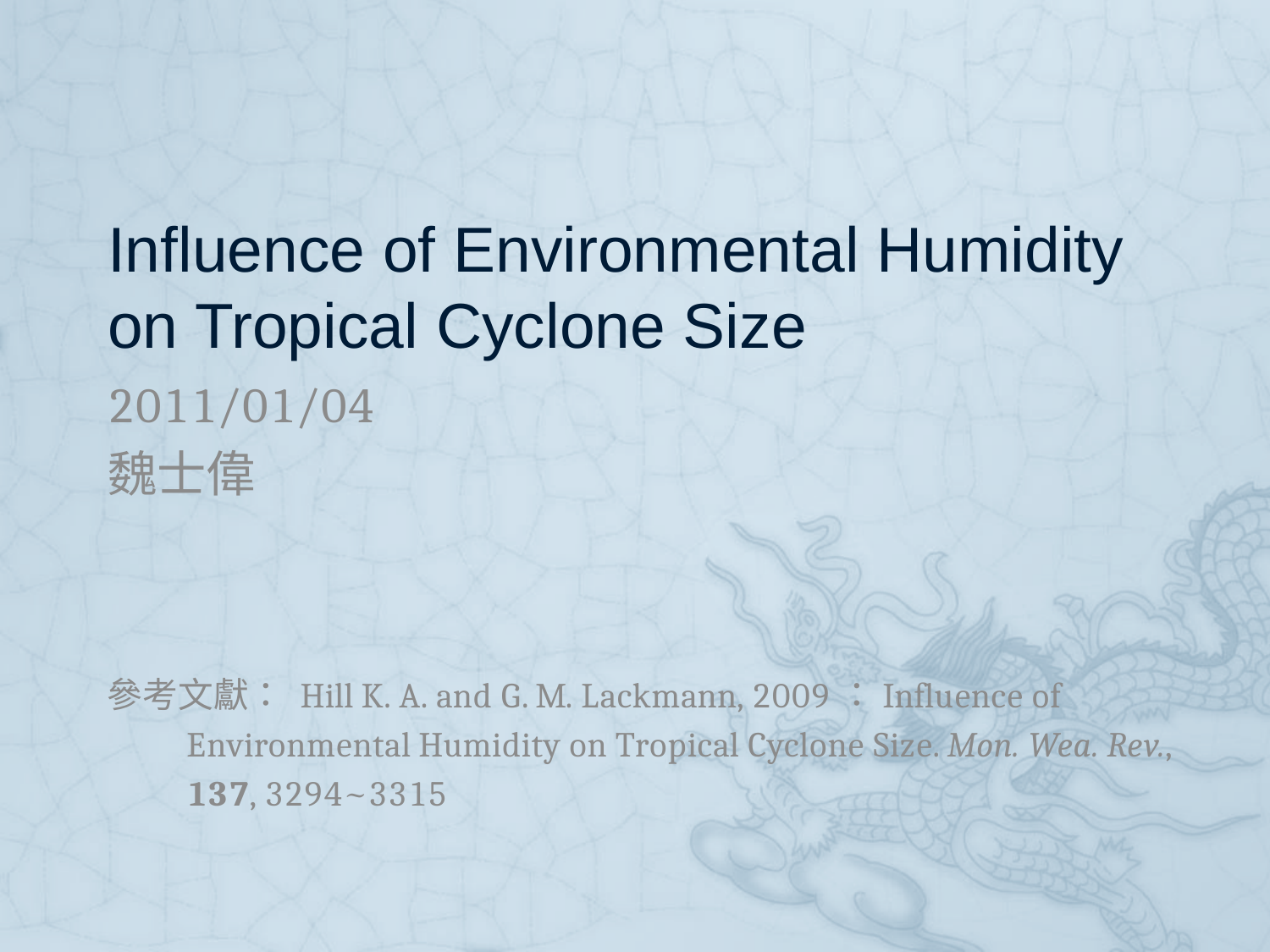

# Influence of Environmental Humidity on Tropical Cyclone Size
2011/01/04
魏士偉

參考文獻： Hill K. A. and G. M. Lackmann, 2009：Influence of
　　Environmental Humidity on Tropical Cyclone Size. Mon. Wea. Rev.,
　　137, 3294~3315